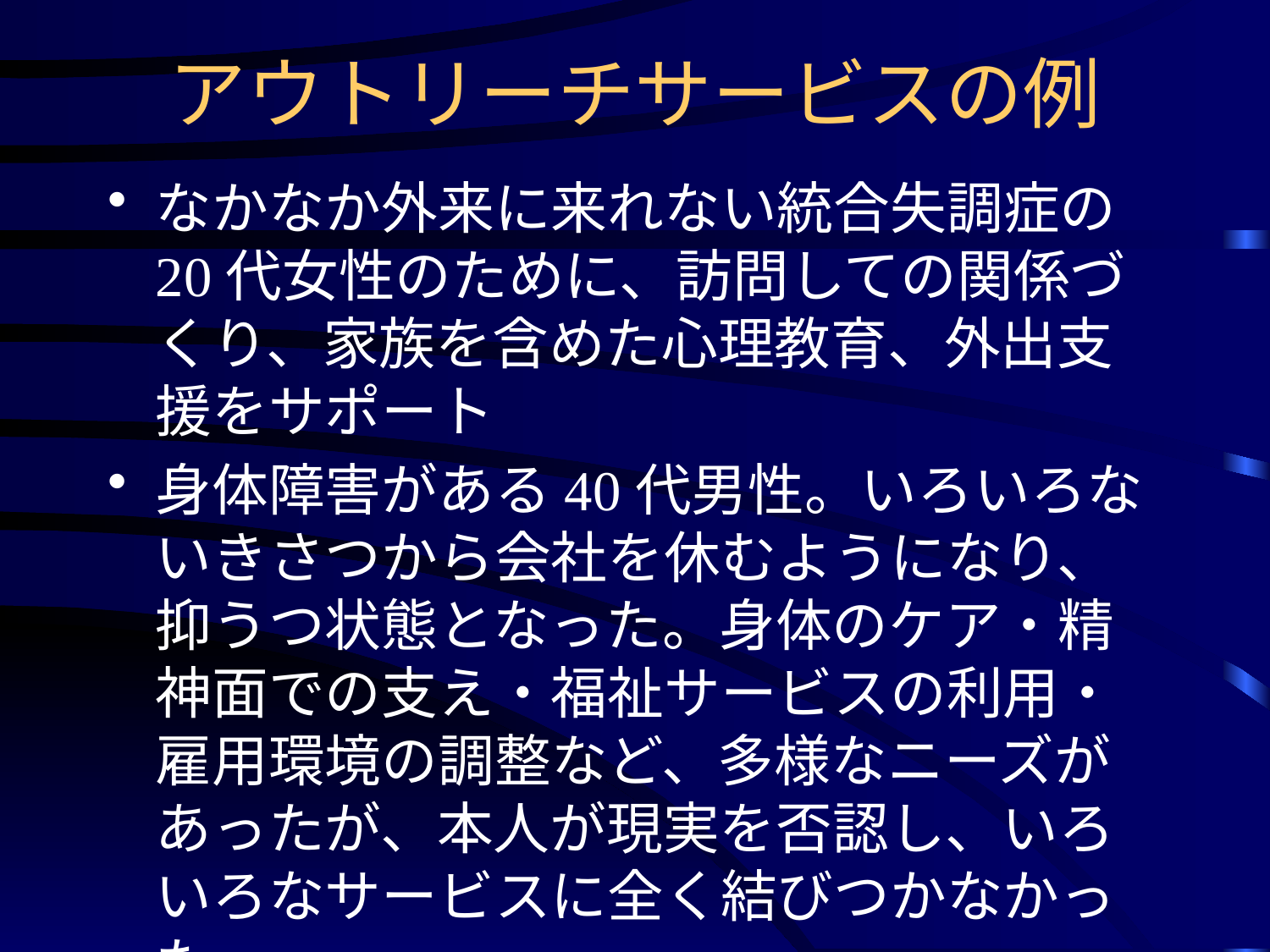

# アウトリーチサービスの例
なかなか外来に来れない統合失調症の20代女性のために、訪問しての関係づくり、家族を含めた心理教育、外出支援をサポート
身体障害がある40代男性。いろいろないきさつから会社を休むようになり、抑うつ状態となった。身体のケア・精神面での支え・福祉サービスの利用・雇用環境の調整など、多様なニーズがあったが、本人が現実を否認し、いろいろなサービスに全く結びつかなかった。